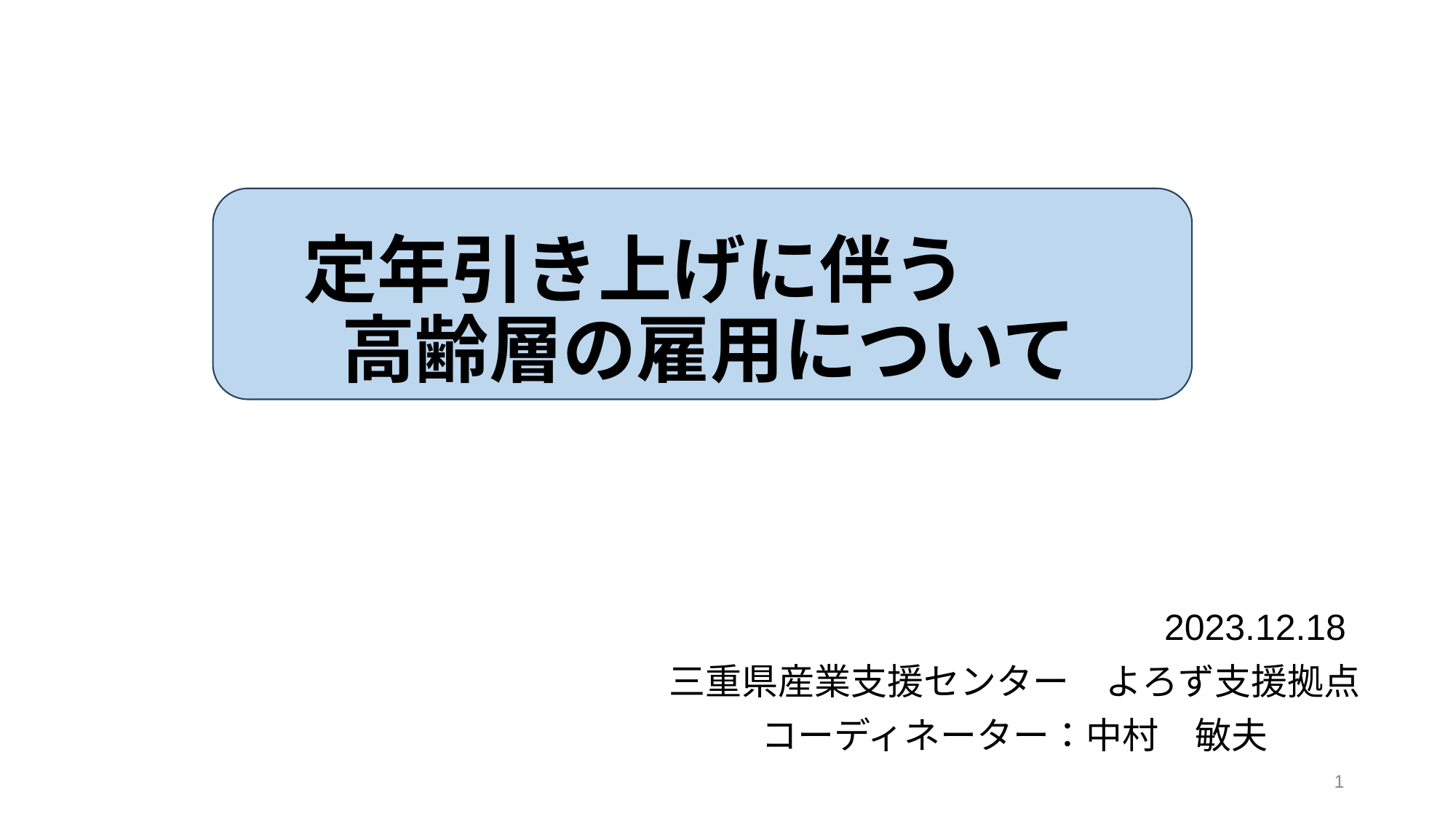

# 定年引き上げに伴う　　 高齢層の雇用について
　　　　　　　　　　　　　2023.12.18
三重県産業支援センター　よろず支援拠点
コーディネーター：中村　敏夫
1